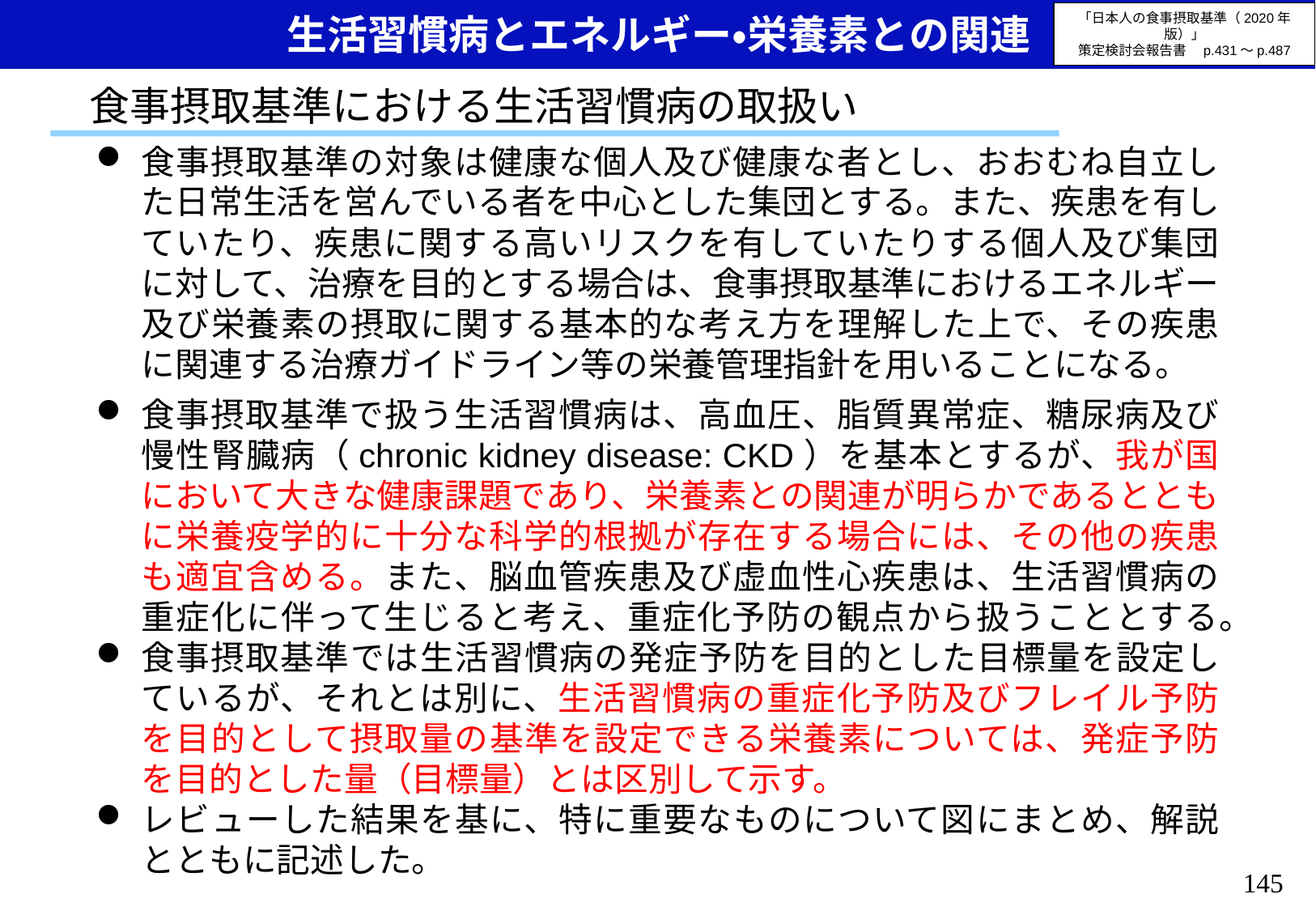

生活習慣病とエネルギー・栄養素との関連
「日本人の食事摂取基準（2020年版）」
策定検討会報告書　p.431～p.487
「日本人の食事摂取基準（2020年版）」
策定検討会報告書　p.431～p.487
食事摂取基準における生活習慣病の取扱い

食事摂取基準の対象は健康な個人及び健康な者とし、おおむね自立した日常生活を営んでいる者を中心とした集団とする。また、疾患を有していたり、疾患に関する高いリスクを有していたりする個人及び集団に対して、治療を目的とする場合は、食事摂取基準におけるエネルギー及び栄養素の摂取に関する基本的な考え方を理解した上で、その疾患に関連する治療ガイドライン等の栄養管理指針を用いることになる。
食事摂取基準で扱う生活習慣病は、高血圧、脂質異常症、糖尿病及び慢性腎臓病（chronic kidney disease: CKD）を基本とするが、我が国において大きな健康課題であり、栄養素との関連が明らかであるとともに栄養疫学的に十分な科学的根拠が存在する場合には、その他の疾患も適宜含める。また、脳血管疾患及び虚血性心疾患は、生活習慣病の重症化に伴って生じると考え、重症化予防の観点から扱うこととする。
食事摂取基準では生活習慣病の発症予防を目的とした目標量を設定しているが、それとは別に、生活習慣病の重症化予防及びフレイル予防を目的として摂取量の基準を設定できる栄養素については、発症予防を目的とした量（目標量）とは区別して示す。
レビューした結果を基に、特に重要なものについて図にまとめ、解説とともに記述した。
145